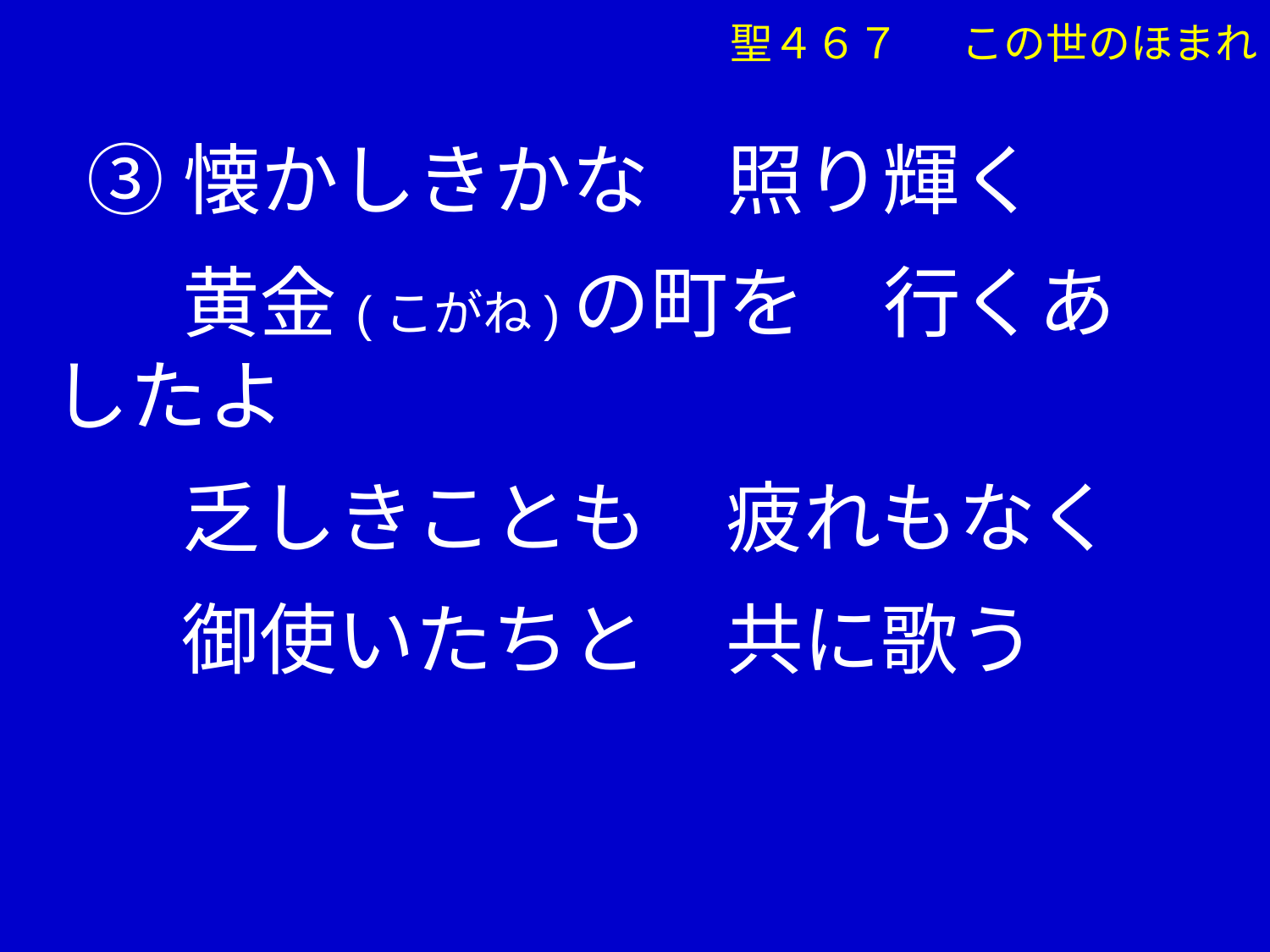

聖４６７  　この世のほまれ
  ③懐かしきかな　照り輝く
　   黄金(こがね)の町を　行くあしたよ
　   乏しきことも　疲れもなく
　   御使いたちと　共に歌う